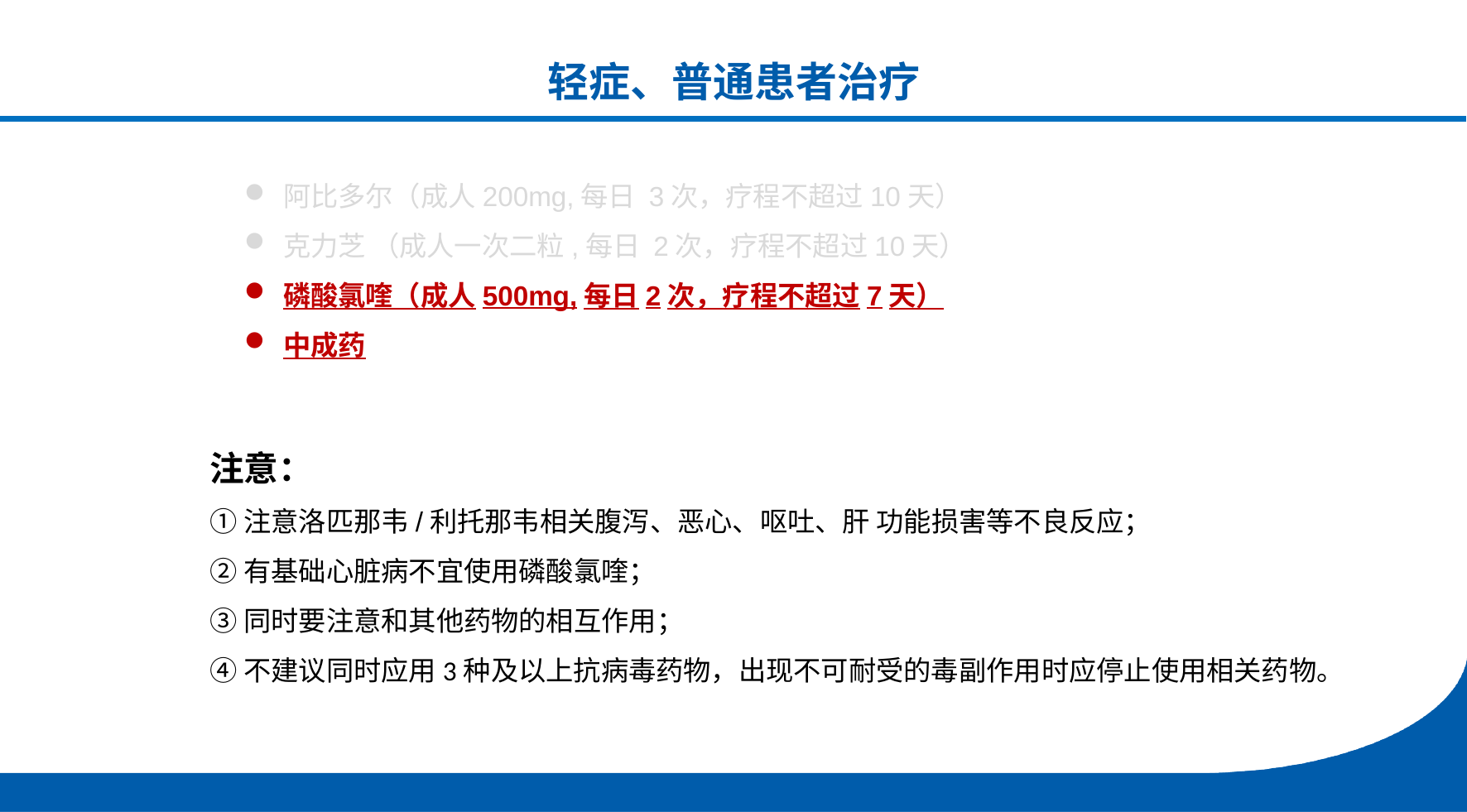

# 轻症、普通患者治疗
阿比多尔（成人200mg,每日 3次，疗程不超过10天）
克力芝 （成人一次二粒,每日 2次，疗程不超过10天）
磷酸氯喹（成人500mg,每日2次，疗程不超过7天）
中成药

注意：
①注意洛匹那韦/利托那韦相关腹泻、恶心、呕吐、肝 功能损害等不良反应；
②有基础心脏病不宜使用磷酸氯喹；
③同时要注意和其他药物的相互作用；
④不建议同时应用3种及以上抗病毒药物，出现不可耐受的毒副作用时应停止使用相关药物。